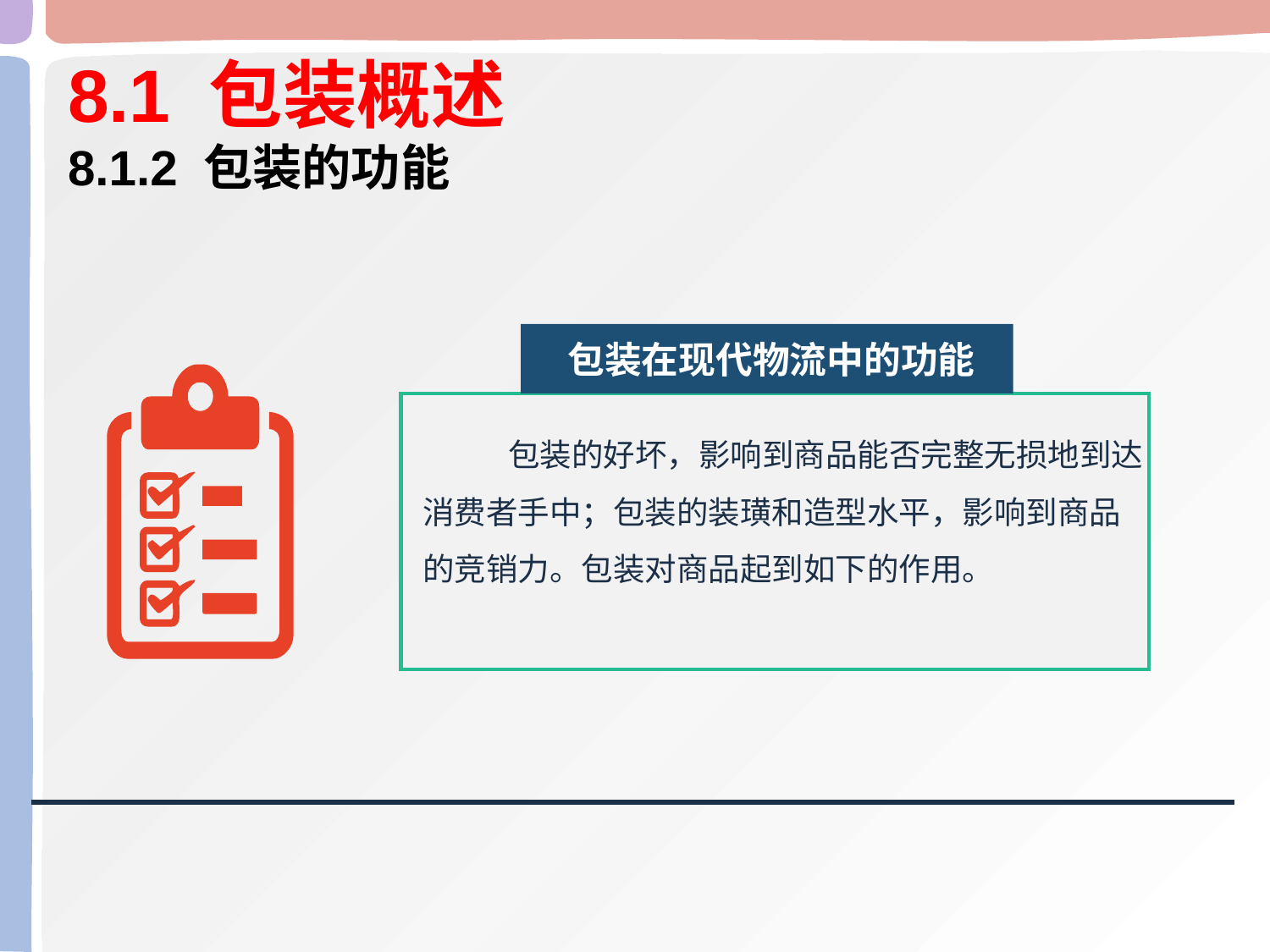

# 8.1 包装概述 8.1.2 包装的功能
   包装在现代物流中的功能

  包装的好坏，影响到商品能否完整无损地到达消费者手中；包装的装璜和造型水平，影响到商品的竞销力。包装对商品起到如下的作用。